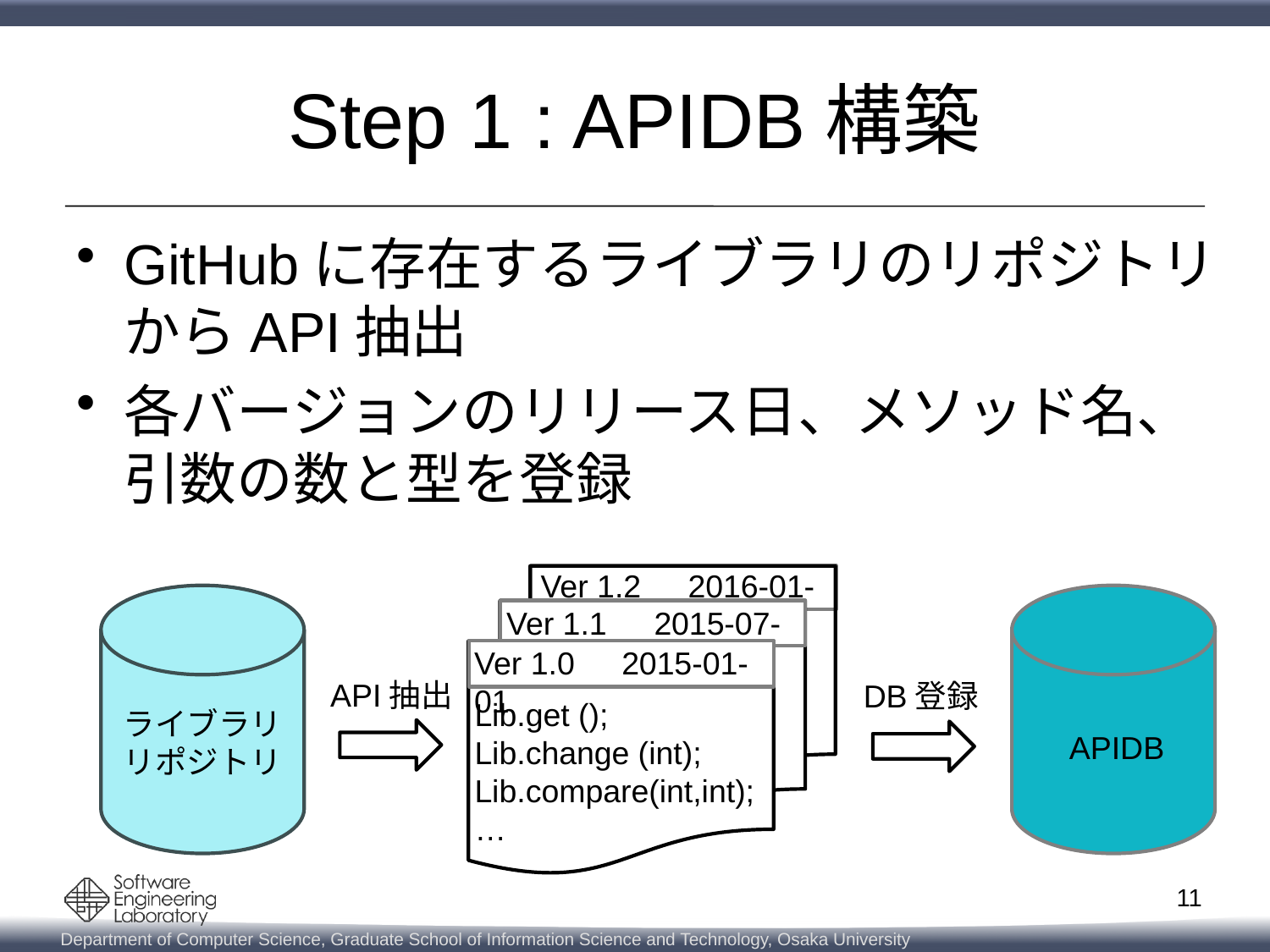

# Step 1 : APIDB構築
GitHubに存在するライブラリのリポジトリからAPI抽出
各バージョンのリリース日、メソッド名、引数の数と型を登録
 Ver 1.2　2016-01-01

 Ver 1.1　2015-07-01

Lib.a();
Lib.b();
Lib.c();
…
Ver 1.0　2015-01-01

Lib.a();
Lib.b();
Lib.c();
…

Lib.get ();
Lib.change (int);
Lib.compare(int,int);
…

APIDB
API抽出

DB登録

ライブラリ
リポジトリ
11